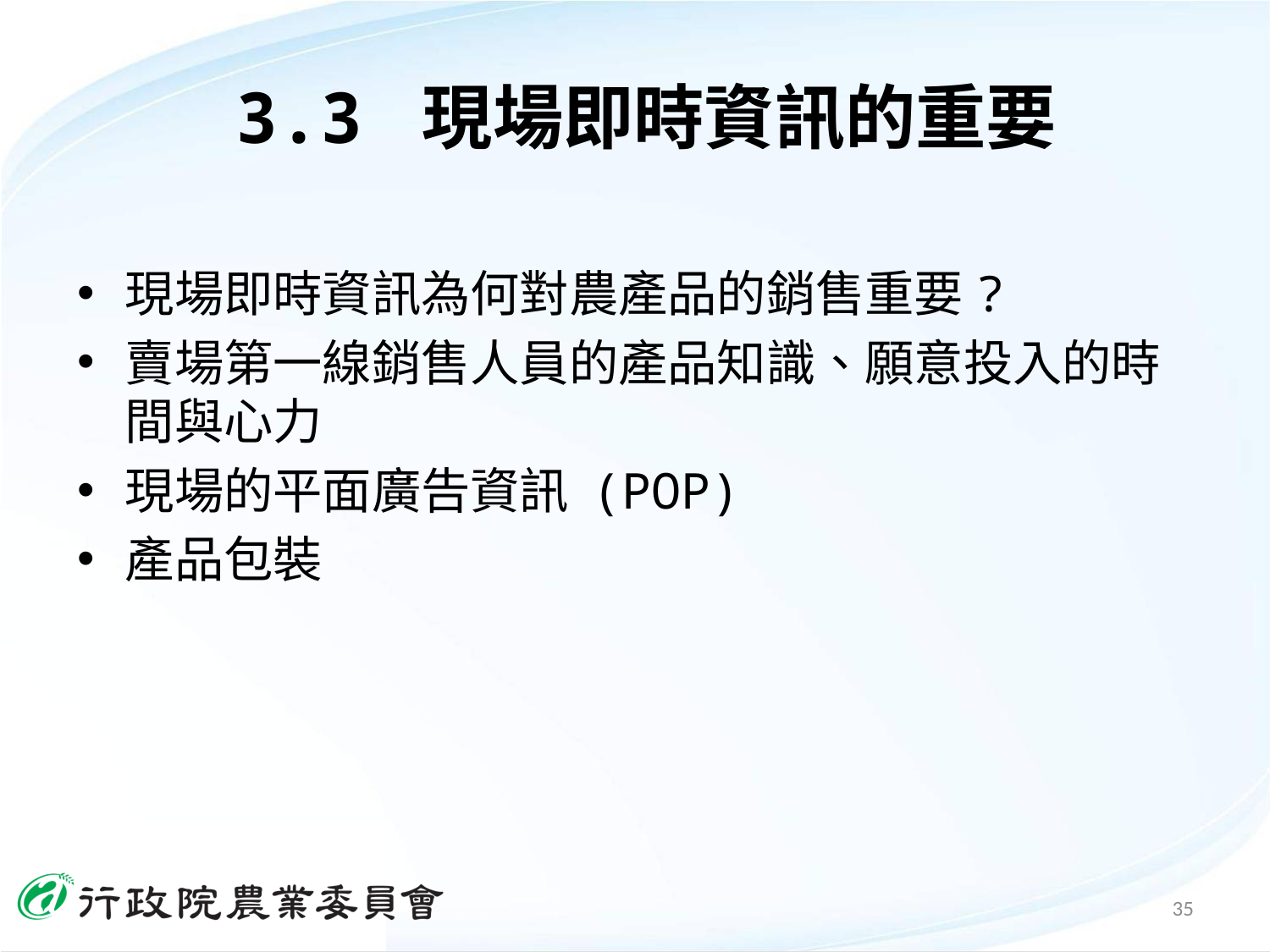

# 3.3 現場即時資訊的重要
現場即時資訊為何對農產品的銷售重要?
賣場第一線銷售人員的產品知識、願意投入的時間與心力
現場的平面廣告資訊 (POP)
產品包裝
35